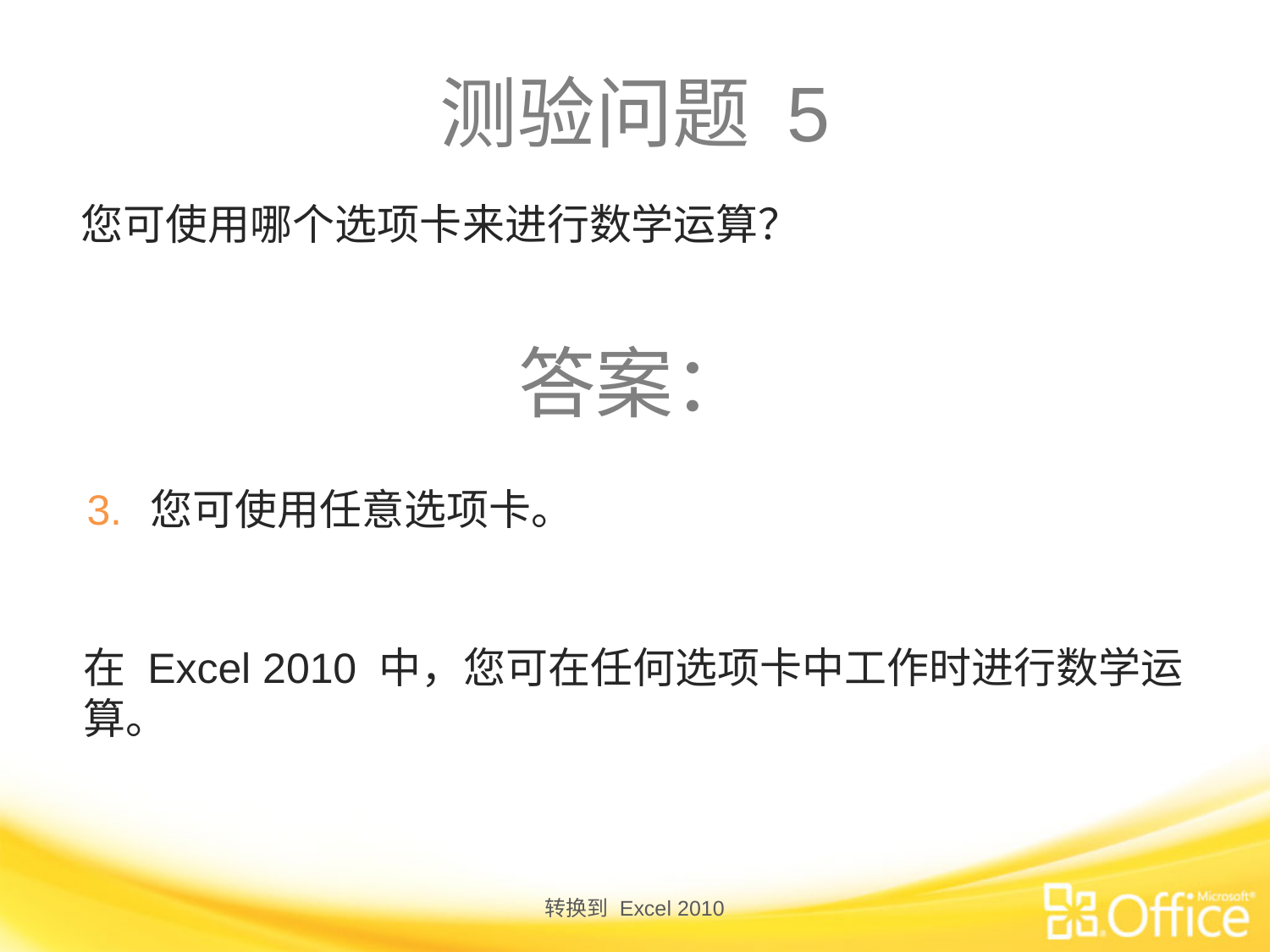

# 测验问题 5
您可使用哪个选项卡来进行数学运算？
答案：
您可使用任意选项卡。
在 Excel 2010 中，您可在任何选项卡中工作时进行数学运算。

转换到 Excel 2010